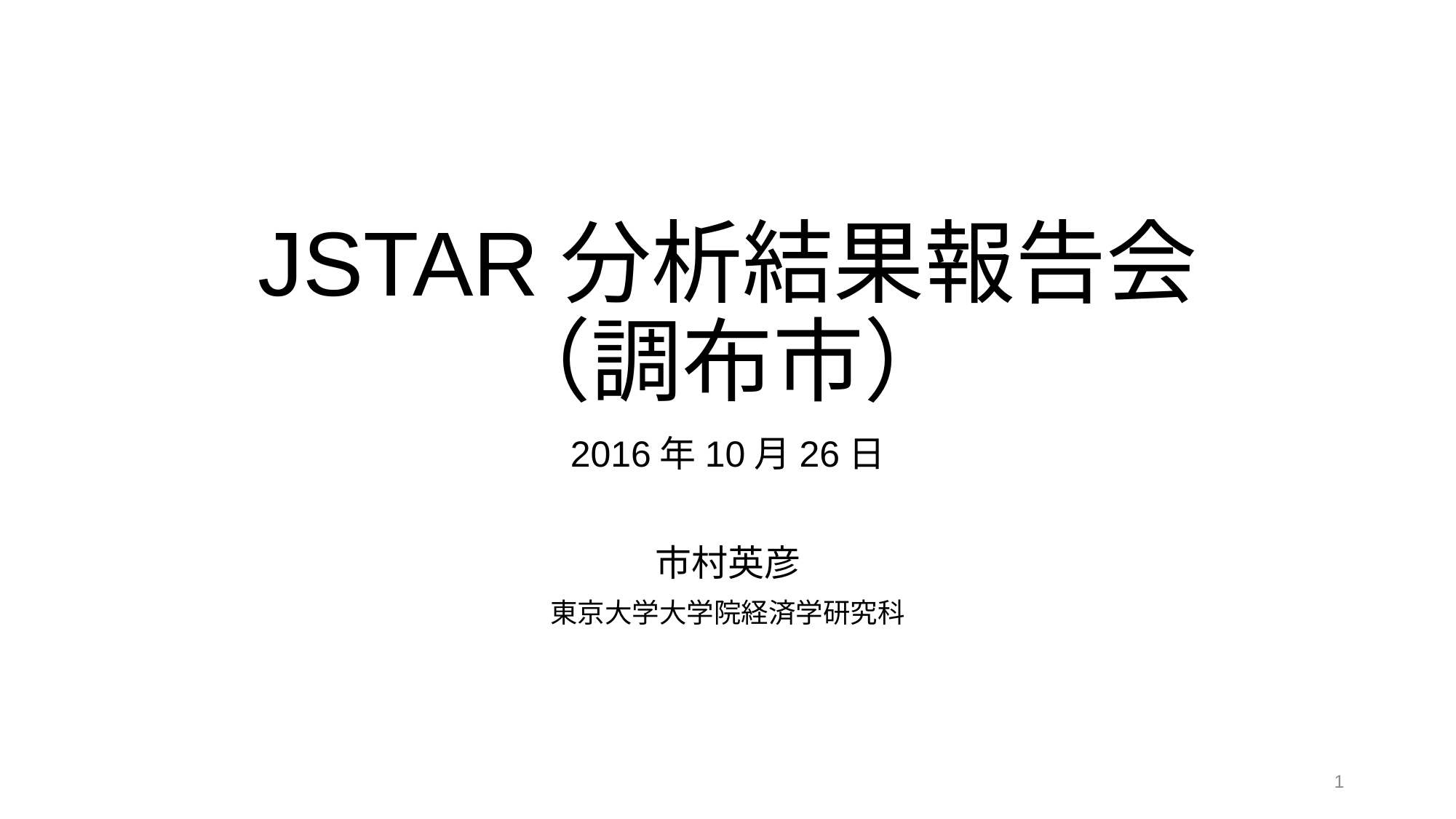

# JSTAR分析結果報告会 （調布市）
2016年10月26日

市村英彦
東京大学大学院経済学研究科
1